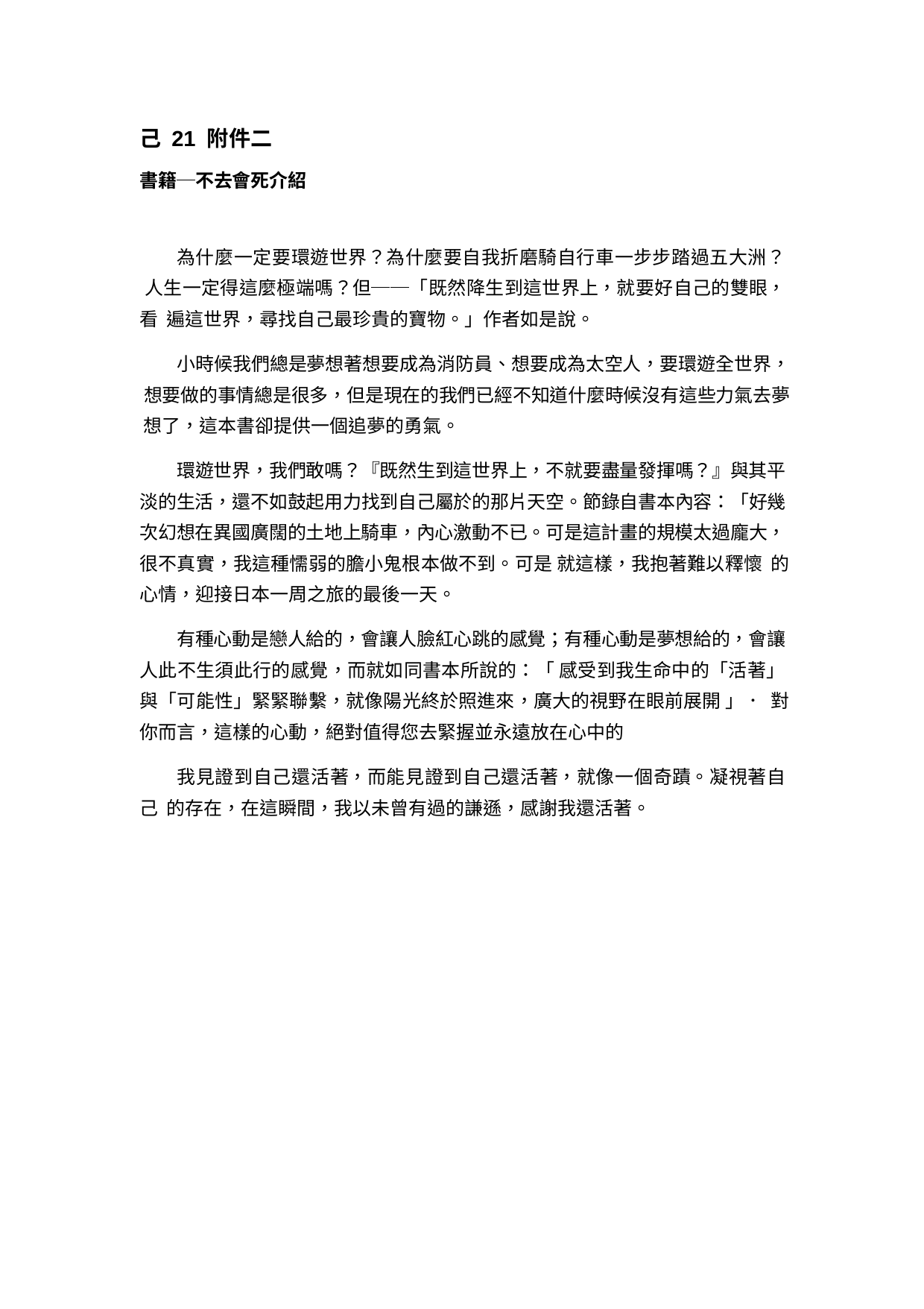

己 21 附件二
書籍─不去會死介紹

為什麼一定要環遊世界？為什麼要自我折磨騎自行車一步步踏過五大洲？  人生一定得這麼極端嗎？但──「既然降生到這世界上，就要好自己的雙眼，看  遍這世界，尋找自己最珍貴的寶物。」作者如是說。
小時候我們總是夢想著想要成為消防員、想要成為太空人，要環遊全世界，  想要做的事情總是很多，但是現在的我們已經不知道什麼時候沒有這些力氣去夢  想了，這本書卻提供一個追夢的勇氣。
環遊世界，我們敢嗎？『既然生到這世界上，不就要盡量發揮嗎？』與其平  淡的生活，還不如鼓起用力找到自己屬於的那片天空。節錄自書本內容：「好幾  次幻想在異國廣闊的土地上騎車，內心激動不已。可是這計畫的規模太過龐大，  很不真實，我這種懦弱的膽小鬼根本做不到。可是 就這樣，我抱著難以釋懷  的心情，迎接日本一周之旅的最後一天。
有種心動是戀人給的，會讓人臉紅心跳的感覺；有種心動是夢想給的，會讓  人此不生須此行的感覺，而就如同書本所說的：「 感受到我生命中的「活著」  與「可能性」緊緊聯繫，就像陽光終於照進來，廣大的視野在眼前展開 」．  對你而言，這樣的心動，絕對值得您去緊握並永遠放在心中的
我見證到自己還活著，而能見證到自己還活著，就像一個奇蹟。凝視著自己  的存在，在這瞬間，我以未曾有過的謙遜，感謝我還活著。